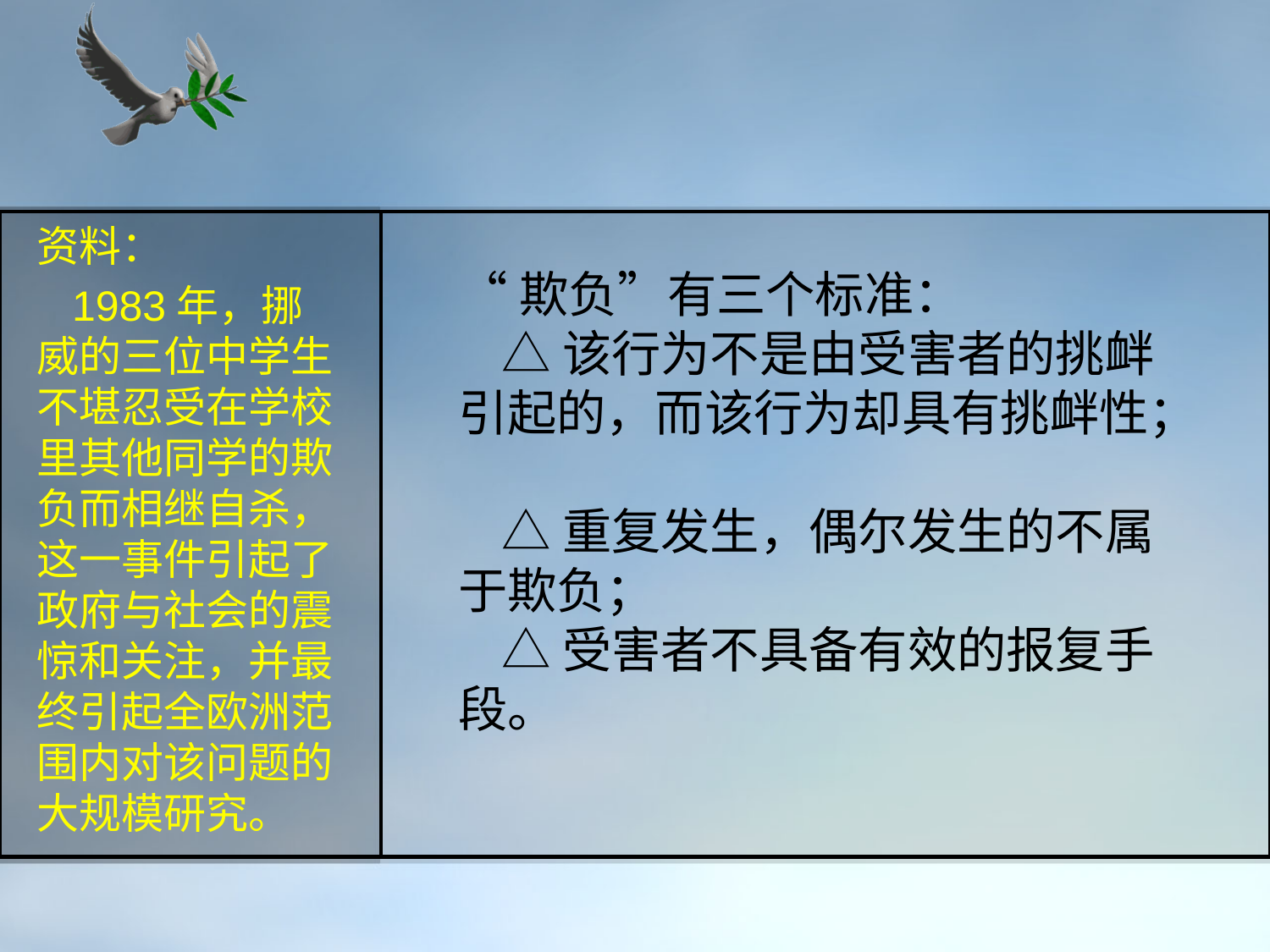

资料：
   1983年，挪威的三位中学生不堪忍受在学校里其他同学的欺负而相继自杀，这一事件引起了政府与社会的震惊和关注，并最终引起全欧洲范围内对该问题的大规模研究。
# “欺负”有三个标准： △ 该行为不是由受害者的挑衅引起的，而该行为却具有挑衅性； △ 重复发生，偶尔发生的不属于欺负； △ 受害者不具备有效的报复手段。